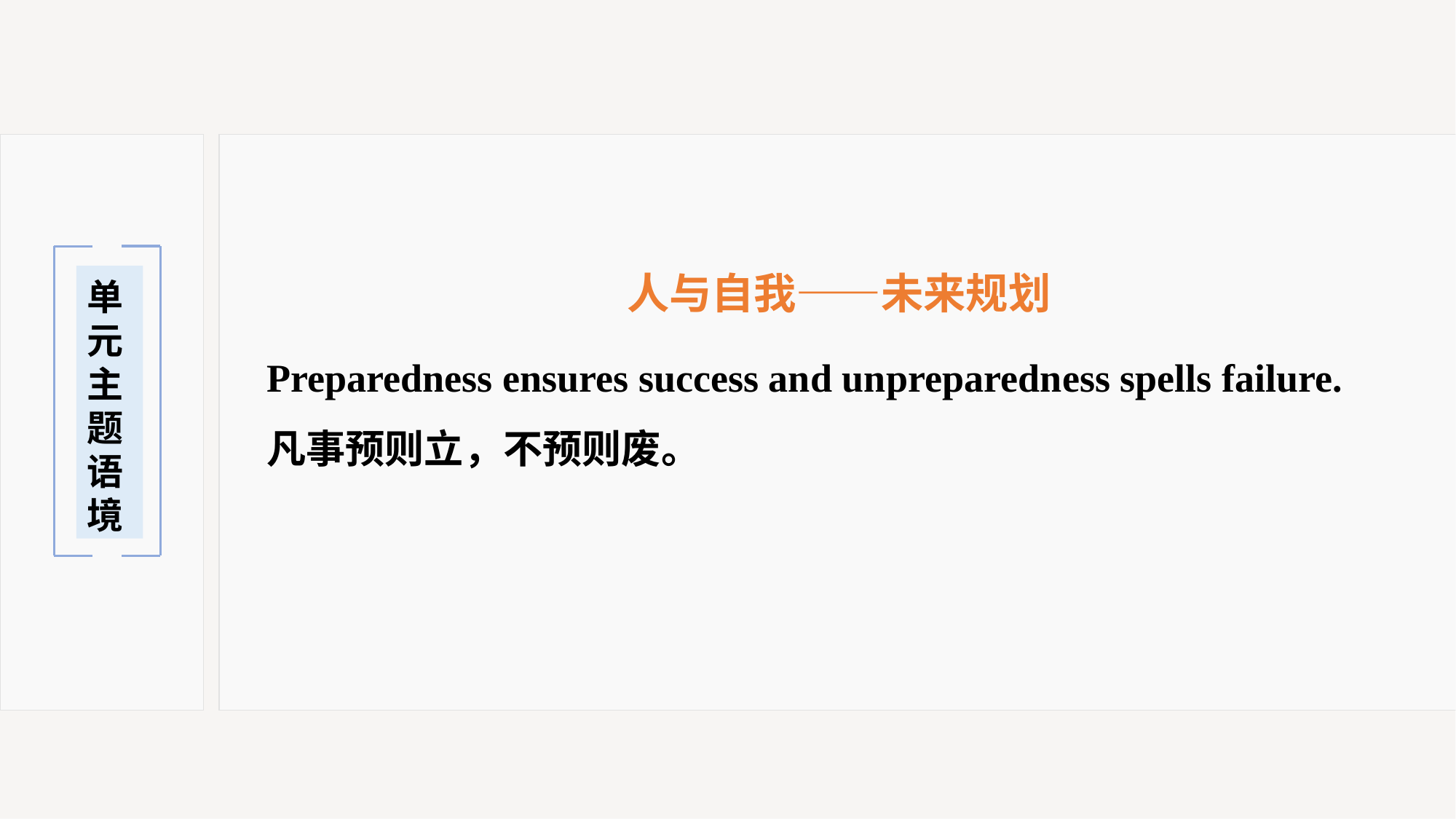

人与自我——未来规划
单
元
主
题
语
境
Preparedness ensures success and unpreparedness spells failure.
凡事预则立，不预则废。